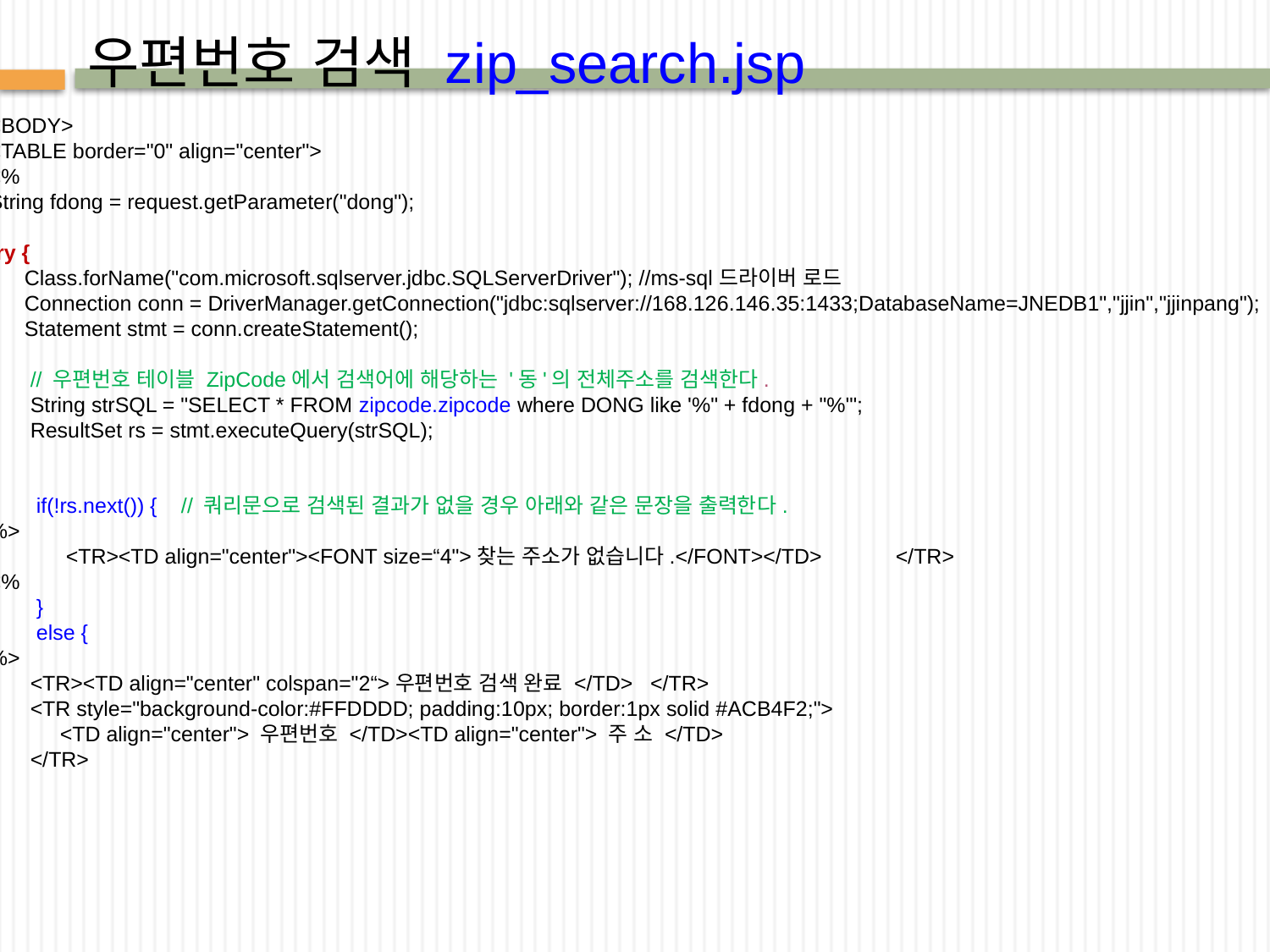

# 우편번호 검색 zip_search.jsp
<BODY>
<TABLE border="0" align="center">
<%
String fdong = request.getParameter("dong");

try {
      Class.forName("com.microsoft.sqlserver.jdbc.SQLServerDriver"); //ms-sql드라이버 로드
      Connection conn = DriverManager.getConnection("jdbc:sqlserver://168.126.146.35:1433;DatabaseName=JNEDB1","jjin","jjinpang");
      Statement stmt = conn.createStatement();

       // 우편번호 테이블 ZipCode에서 검색어에 해당하는 '동'의 전체주소를 검색한다.
       String strSQL = "SELECT * FROM zipcode.zipcode where DONG like '%" + fdong + "%'";
       ResultSet rs = stmt.executeQuery(strSQL);

        if(!rs.next()) {    // 쿼리문으로 검색된 결과가 없을 경우 아래와 같은 문장을 출력한다.
%>
             <TR><TD align="center"><FONT size=“4">찾는 주소가 없습니다.</FONT></TD>	   </TR>
<%
        }
        else {
%>
       <TR><TD align="center" colspan="2“>우편번호 검색 완료 </TD>   </TR>
       <TR style="background-color:#FFDDDD; padding:10px; border:1px solid #ACB4F2;">
            <TD align="center"> 우편번호 </TD><TD align="center"> 주 소 </TD>
       </TR>